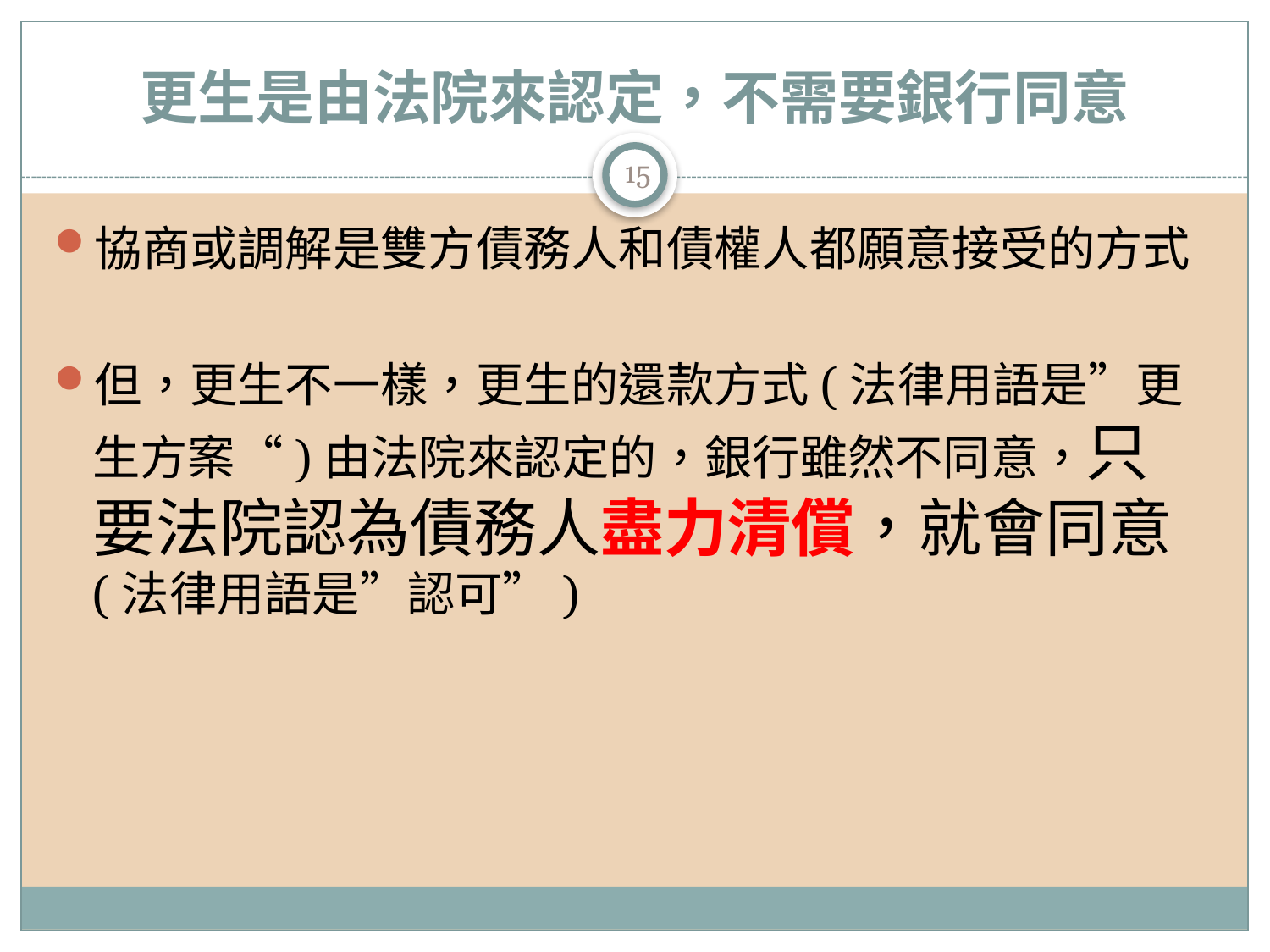

# 更生是由法院來認定，不需要銀行同意
15
協商或調解是雙方債務人和債權人都願意接受的方式

但，更生不一樣，更生的還款方式(法律用語是”更生方案“)由法院來認定的，銀行雖然不同意，只要法院認為債務人盡力清償，就會同意(法律用語是”認可”)